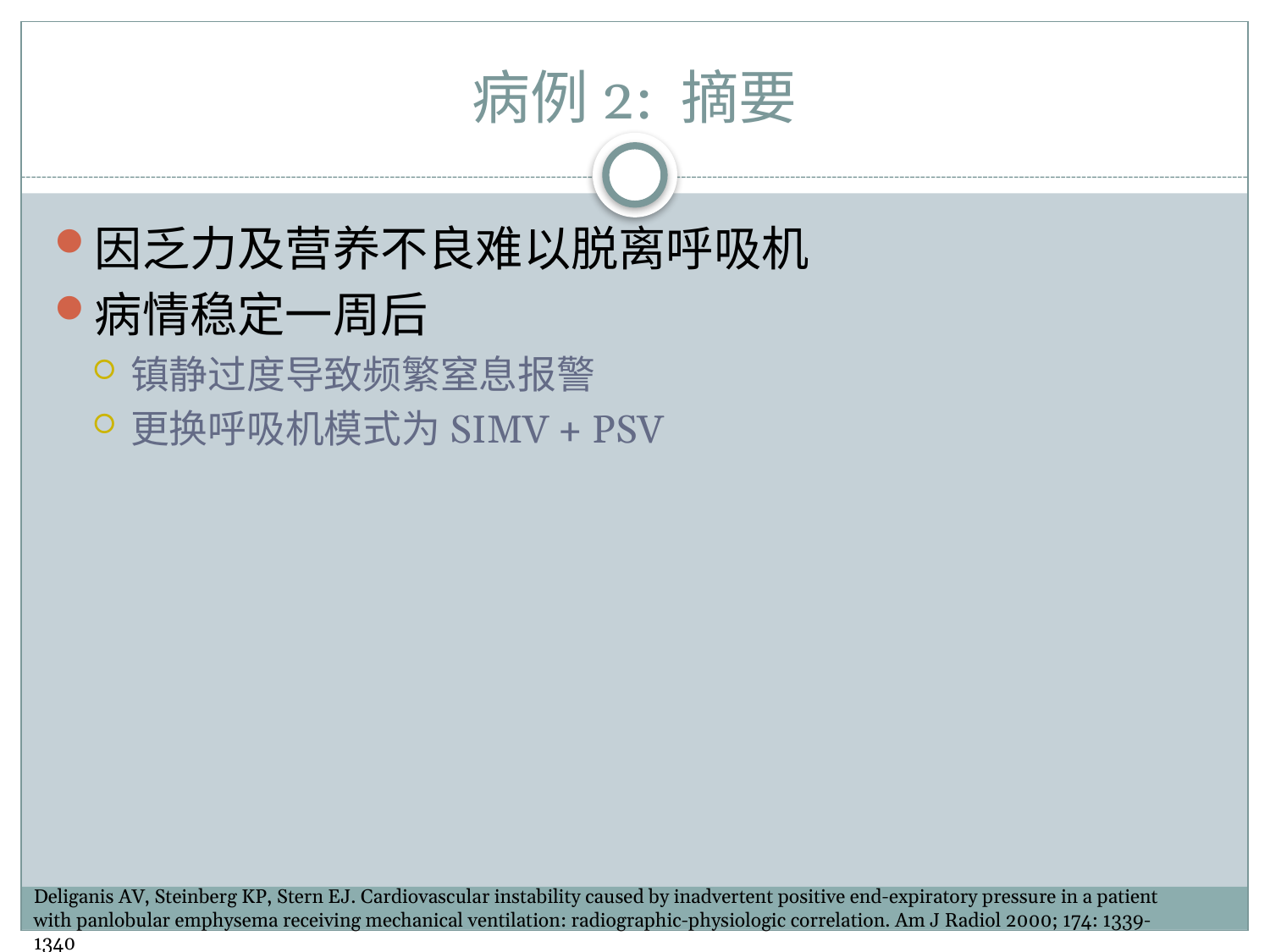

# 病例2: 摘要
因乏力及营养不良难以脱离呼吸机
病情稳定一周后
镇静过度导致频繁窒息报警
更换呼吸机模式为SIMV + PSV
Deliganis AV, Steinberg KP, Stern EJ. Cardiovascular instability caused by inadvertent positive end-expiratory pressure in a patient with panlobular emphysema receiving mechanical ventilation: radiographic-physiologic correlation. Am J Radiol 2000; 174: 1339-1340